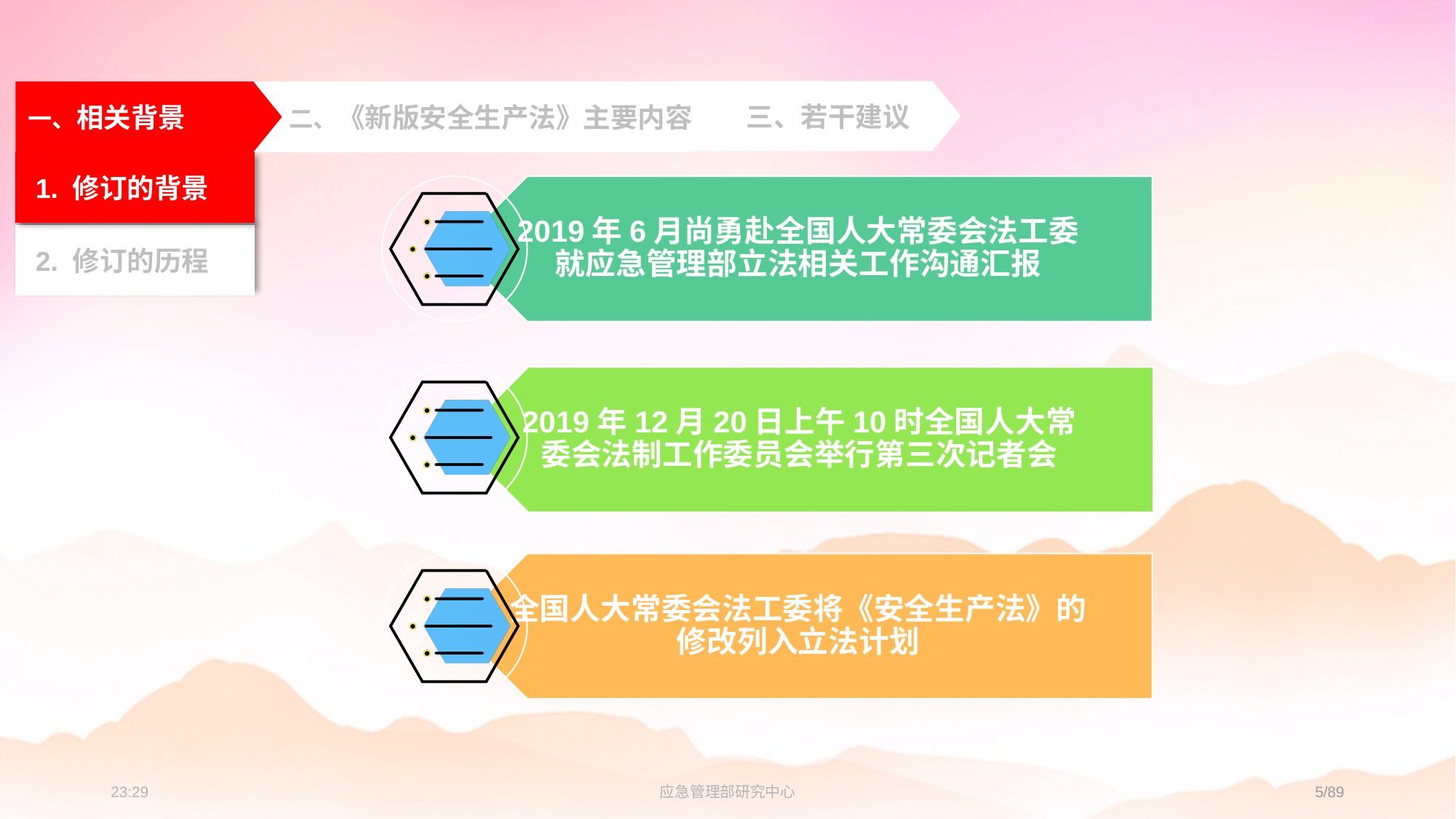

三、若干建议
一、相关背景
     二、《新版安全生产法》主要内容
 1. 修订的背景
 2. 修订的历程
2019年6月尚勇赴全国人大常委会法工委就应急管理部立法相关工作沟通汇报
2019年12月20日上午10时全国人大常委会法制工作委员会举行第三次记者会
全国人大常委会法工委将《安全生产法》的修改列入立法计划
23:29
应急管理部研究中心
5/89